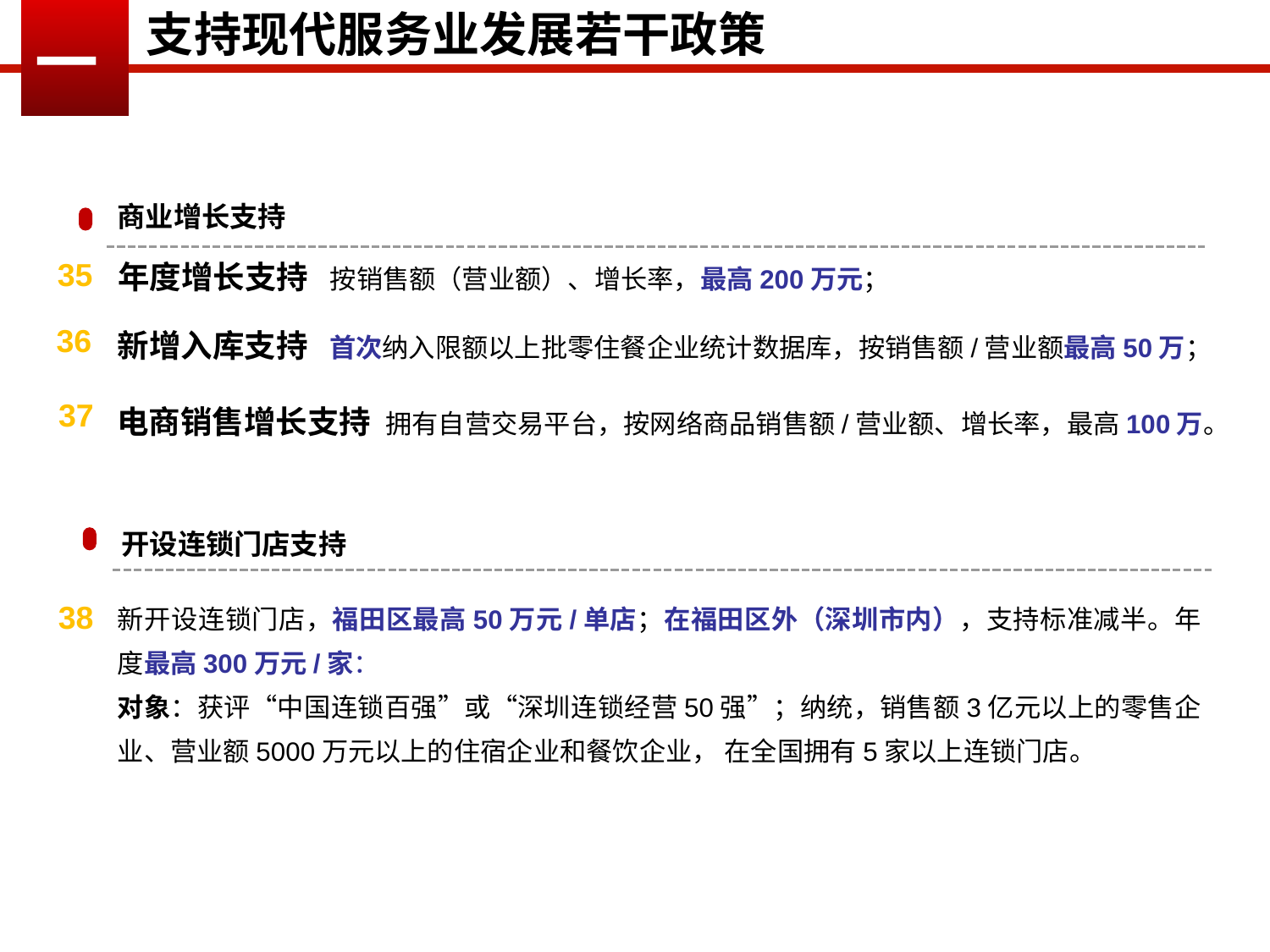

支持现代服务业发展若干政策

一

商业增长支持

年度增长支持   按销售额（营业额）、增长率，最高200万元；
35
新增入库支持   首次纳入限额以上批零住餐企业统计数据库，按销售额/营业额最高50万；
36
电商销售增长支持  拥有自营交易平台，按网络商品销售额/营业额、增长率，最高100万。
37
开设连锁门店支持

新开设连锁门店，福田区最高50万元/单店；在福田区外（深圳市内），支持标准减半。年度最高300万元/家：
对象：获评“中国连锁百强”或“深圳连锁经营50强”；纳统，销售额3亿元以上的零售企业、营业额5000万元以上的住宿企业和餐饮企业， 在全国拥有5家以上连锁门店。
38